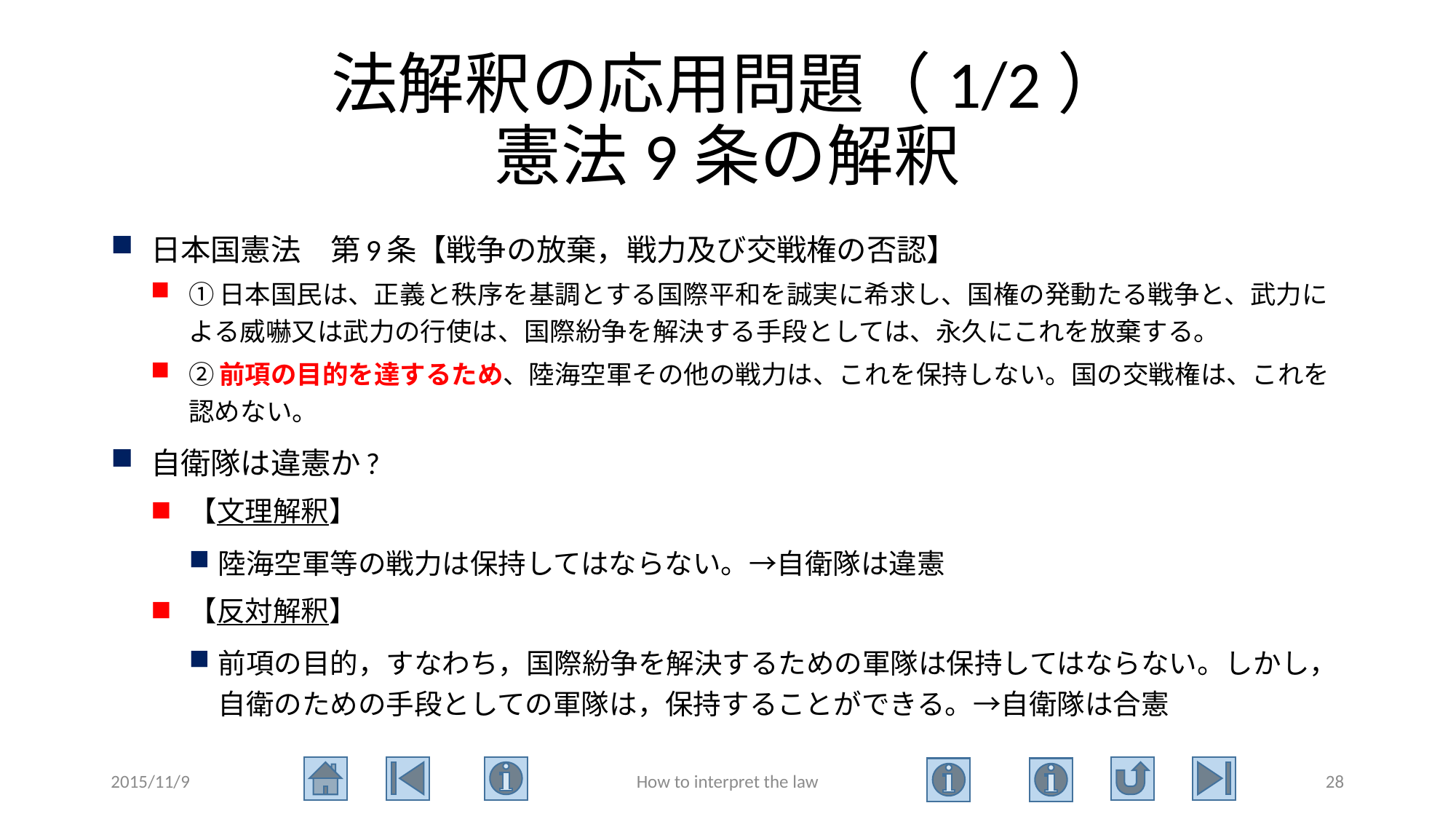

# 法解釈の応用問題（1/2） 憲法9条の解釈
日本国憲法　第9条【戦争の放棄，戦力及び交戦権の否認】
①日本国民は、正義と秩序を基調とする国際平和を誠実に希求し、国権の発動たる戦争と、武力による威嚇又は武力の行使は、国際紛争を解決する手段としては、永久にこれを放棄する。
②前項の目的を達するため、陸海空軍その他の戦力は、これを保持しない。国の交戦権は、これを認めない。
自衛隊は違憲か?
【文理解釈】
陸海空軍等の戦力は保持してはならない。→自衛隊は違憲
【反対解釈】
前項の目的，すなわち，国際紛争を解決するための軍隊は保持してはならない。しかし，自衛のための手段としての軍隊は，保持することができる。→自衛隊は合憲
2015/11/9
How to interpret the law
28